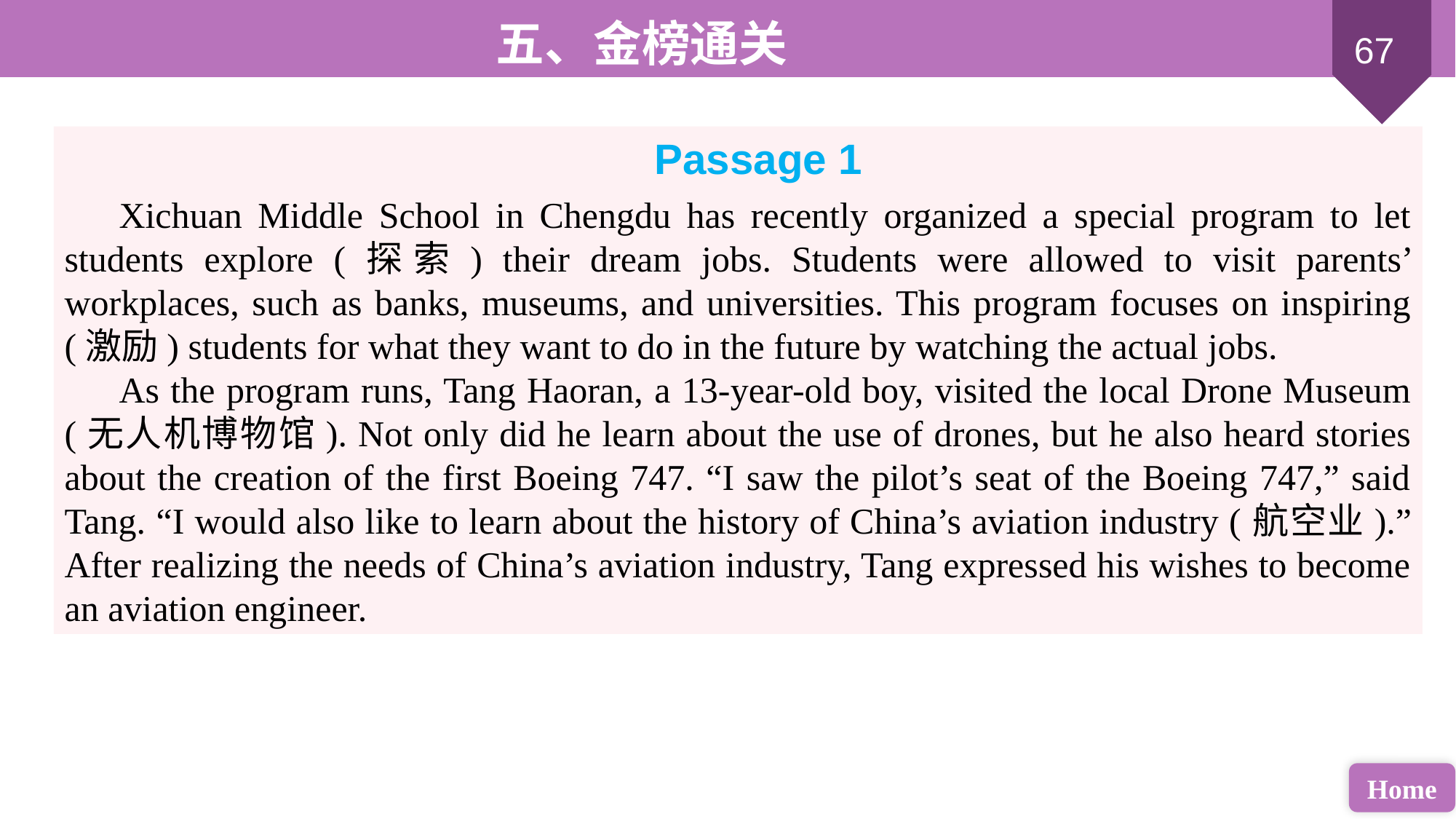

Passage 1
Xichuan Middle School in Chengdu has recently organized a special program to let students explore (探索) their dream jobs. Students were allowed to visit parents’ workplaces, such as banks, museums, and universities. This program focuses on inspiring (激励) students for what they want to do in the future by watching the actual jobs.
As the program runs, Tang Haoran, a 13-year-old boy, visited the local Drone Museum (无人机博物馆). Not only did he learn about the use of drones, but he also heard stories about the creation of the first Boeing 747. “I saw the pilot’s seat of the Boeing 747,” said Tang. “I would also like to learn about the history of China’s aviation industry (航空业).” After realizing the needs of China’s aviation industry, Tang expressed his wishes to become an aviation engineer.